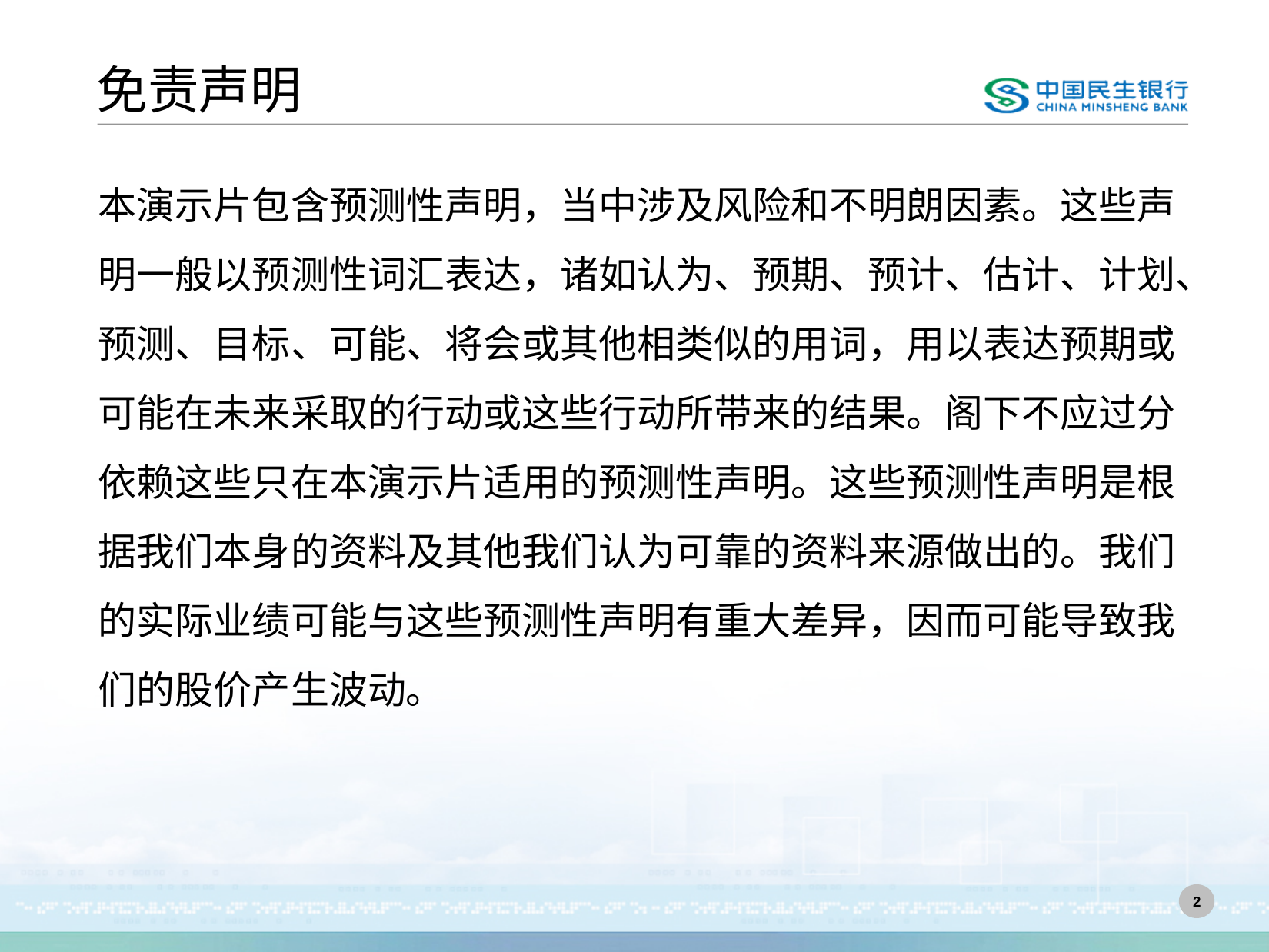

免责声明
本演示片包含预测性声明，当中涉及风险和不明朗因素。这些声明一般以预测性词汇表达，诸如认为、预期、预计、估计、计划、预测、目标、可能、将会或其他相类似的用词，用以表达预期或可能在未来采取的行动或这些行动所带来的结果。阁下不应过分依赖这些只在本演示片适用的预测性声明。这些预测性声明是根据我们本身的资料及其他我们认为可靠的资料来源做出的。我们的实际业绩可能与这些预测性声明有重大差异，因而可能导致我们的股价产生波动。
2